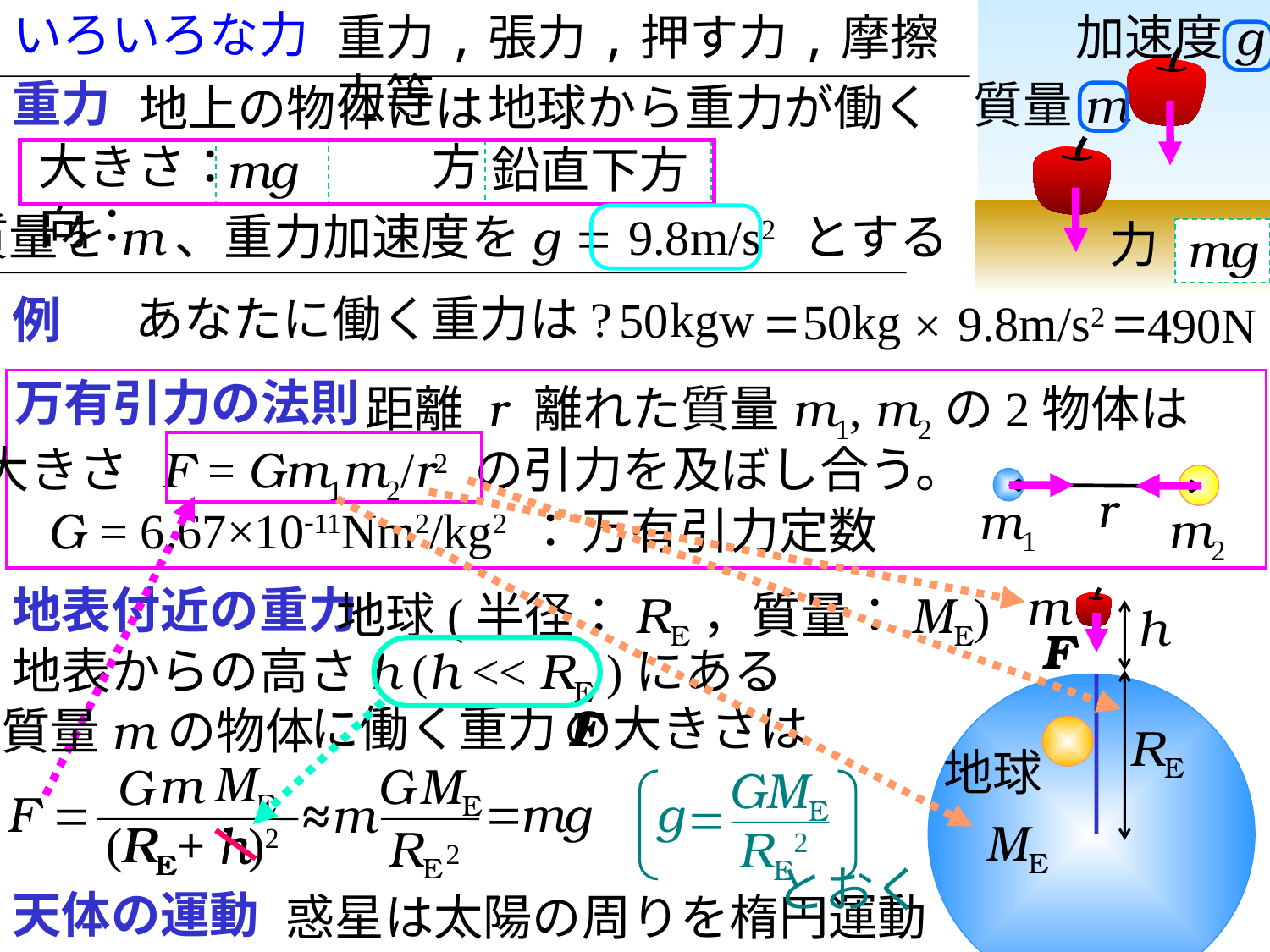

# いろいろな力
重力,張力,押す力,摩擦力等

加速度g
落とすと

重力
質量m
地球から重力が働く
地上の物体には

同じことなので
50kgw, 490Nの
どちらでもよい

大きさ：　　　　方向：
mg
鉛直下方

質量をm、重力加速度をg = 9.8m/s2 とする

力
m
g

あなたに働く重力は?
kgw
例
50
=
=
50kg
9.8m/s2
490N
×
万有引力の法則

距離 r 離れた質量m1, m2の2物体は

例えば
質量50kg
とすると
N(ニュートン)
で表すには
大きさ  F = Gm1m2/r2  の引力を及ぼし合う。

r

m1

m2
G = 6.67×10−11Nm2/kg2 ： 万有引力定数

m
地表付近の重力
地球(半径：RE，質量：ME)

h

F
地表からの高さh (h << RE )にある

に働く重力F
の大きさは
質量mの物体

RE

地球
ME
m
G
ME
G
GME
RE2

~
=
F =
g
m
g
m
=
~
ME
(RE+ h)2
RE
h
RE

2

とおく
天体の運動
惑星は太陽の周りを楕円運動
近似
即ち、地表付近では g が定数であることが「説明」された。
惑星の運動も運動の法則と万有引力の
法則によって「説明」される。運動の法則と
万有引力の法則は重要な基本法則である。